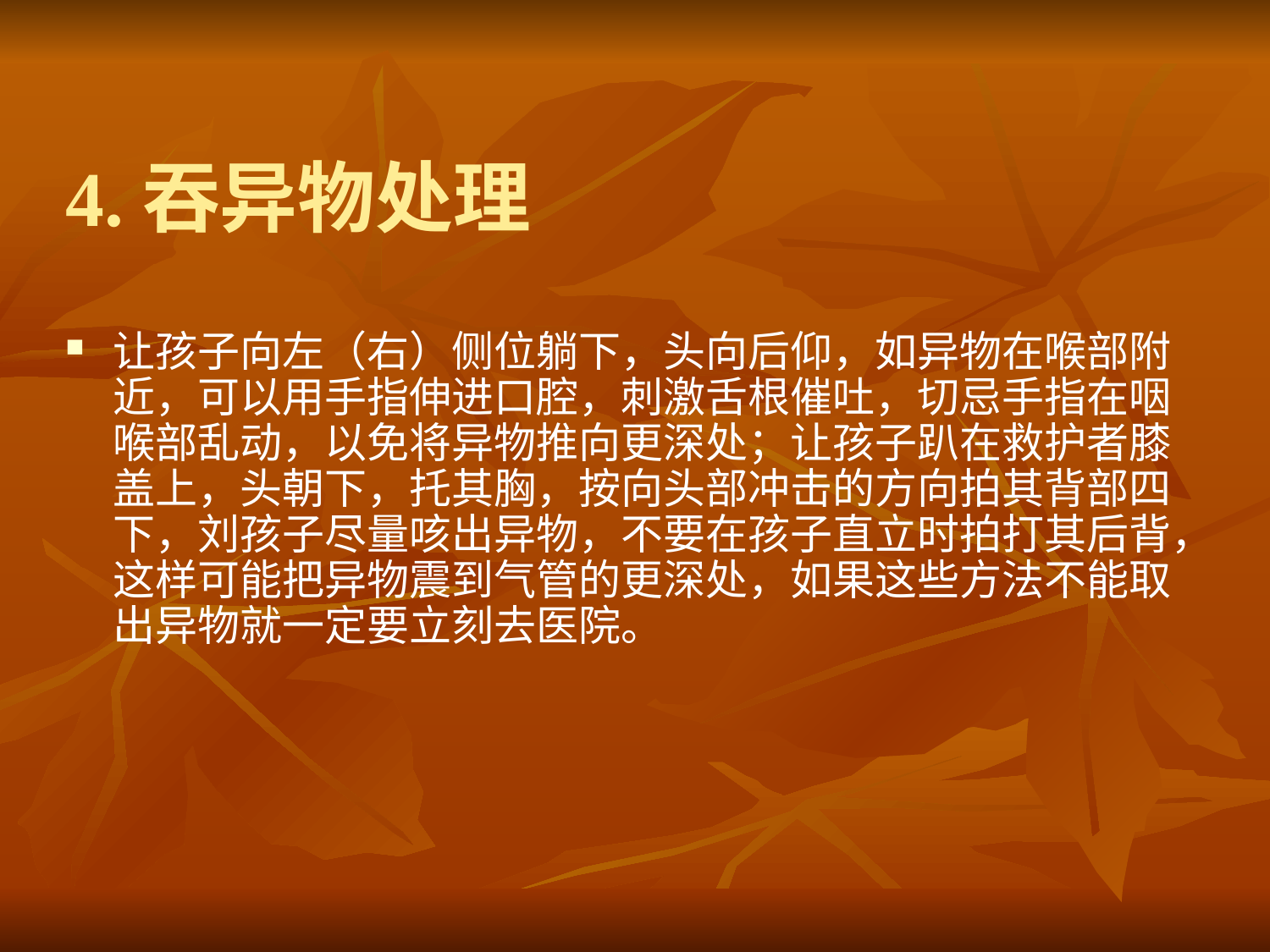

# 4.吞异物处理
让孩子向左（右）侧位躺下，头向后仰，如异物在喉部附近，可以用手指伸进口腔，刺激舌根催吐，切忌手指在咽喉部乱动，以免将异物推向更深处；让孩子趴在救护者膝盖上，头朝下，托其胸，按向头部冲击的方向拍其背部四下，刘孩子尽量咳出异物，不要在孩子直立时拍打其后背，这样可能把异物震到气管的更深处，如果这些方法不能取出异物就一定要立刻去医院。